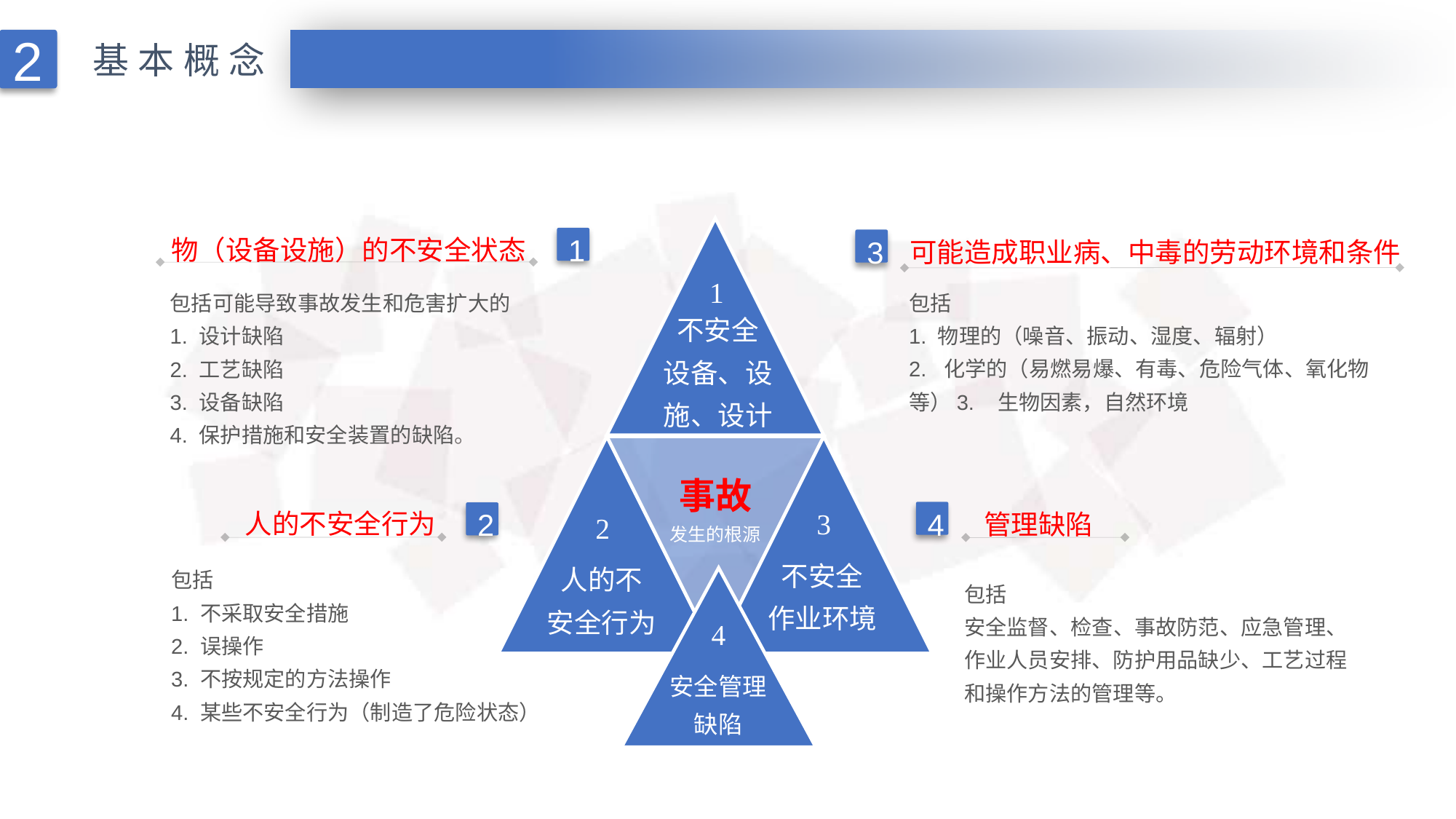

2

基本概念
物（设备设施）的不安全状态
可能造成职业病、中毒的劳动环境和条件

1
3
1
包括
1. 物理的（噪音、振动、湿度、辐射）
2.  化学的（易燃易爆、有毒、危险气体、氧化物等）3.   生物因素，自然环境
包括可能导致事故发生和危害扩大的
1. 设计缺陷
2. 工艺缺陷
3. 设备缺陷
4. 保护措施和安全装置的缺陷。
不安全
设备、设
施、设计

事故
发生的根源
管理缺陷
人的不安全行为
3
4
2
2
不安全
作业环境
人的不
安全行为
包括
1. 不采取安全措施
2. 误操作
3. 不按规定的方法操作
4. 某些不安全行为（制造了危险状态）
包括
安全监督、检查、事故防范、应急管理、作业人员安排、防护用品缺少、工艺过程和操作方法的管理等。

4
安全管理
缺陷